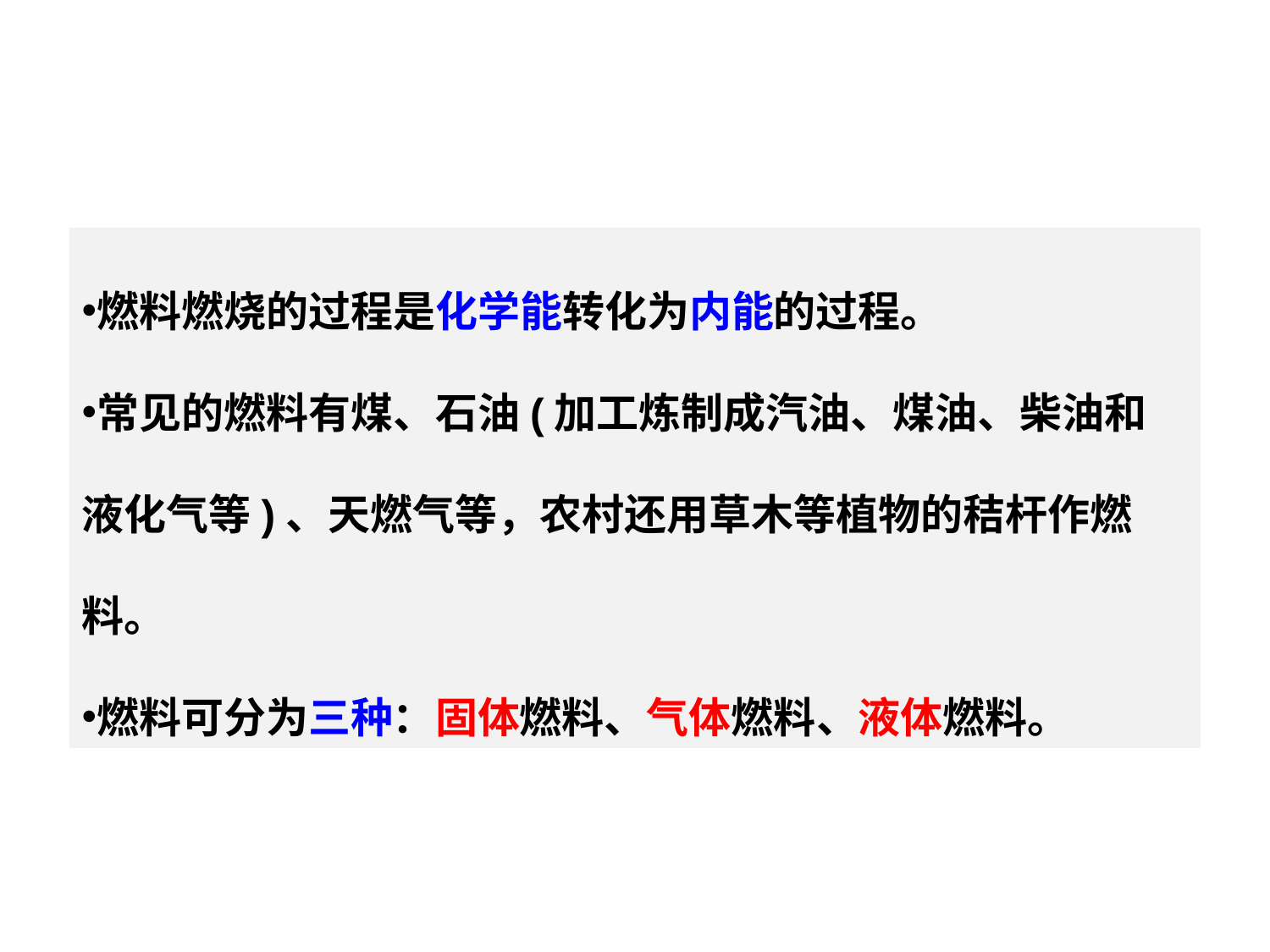

燃料燃烧的过程是化学能转化为内能的过程。
常见的燃料有煤、石油(加工炼制成汽油、煤油、柴油和液化气等)、天燃气等，农村还用草木等植物的秸杆作燃料。
燃料可分为三种：固体燃料、气体燃料、液体燃料。